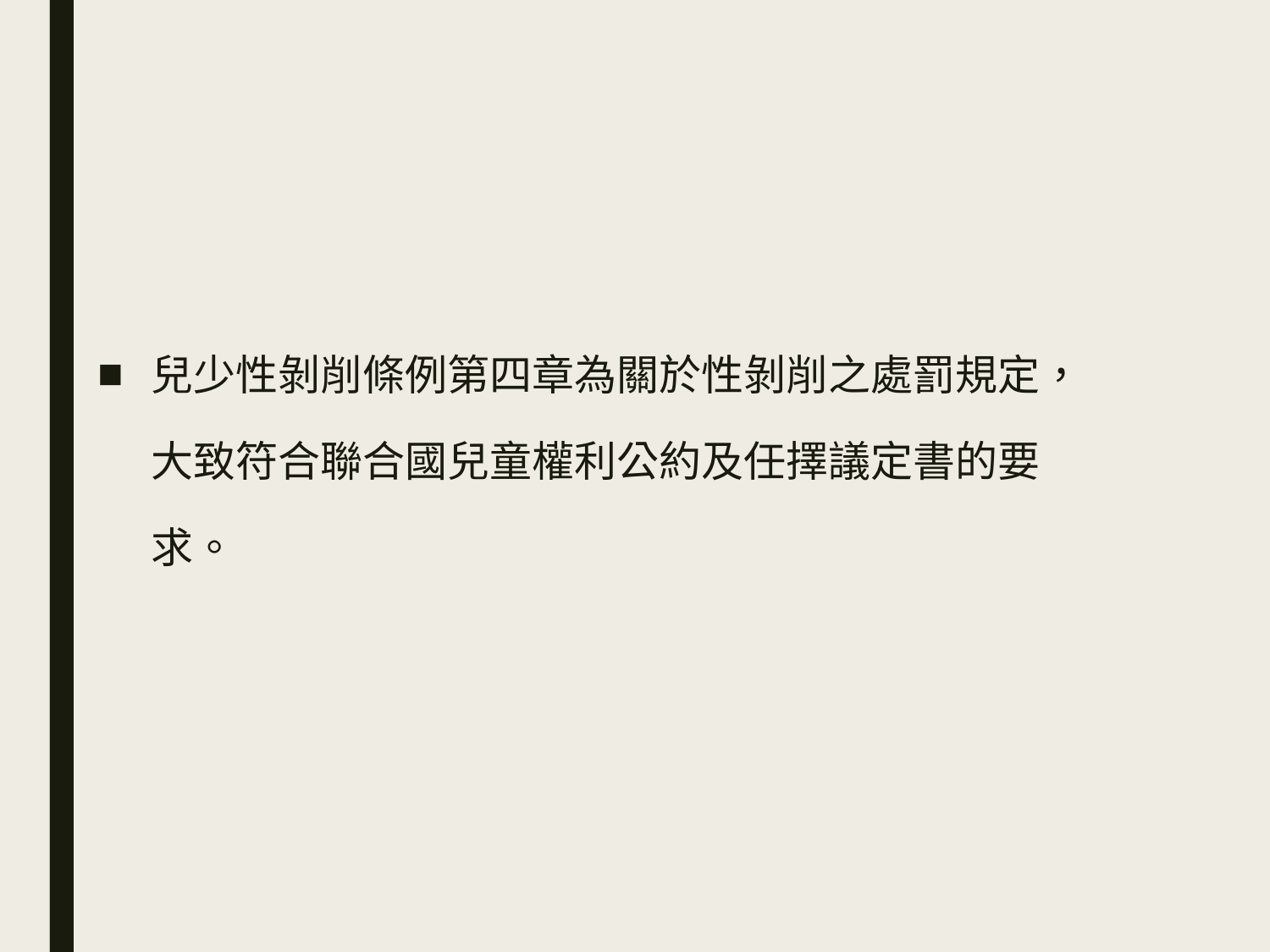

兒少性剝削條例第四章為關於性剝削之處罰規定，大致符合聯合國兒童權利公約及任擇議定書的要求。